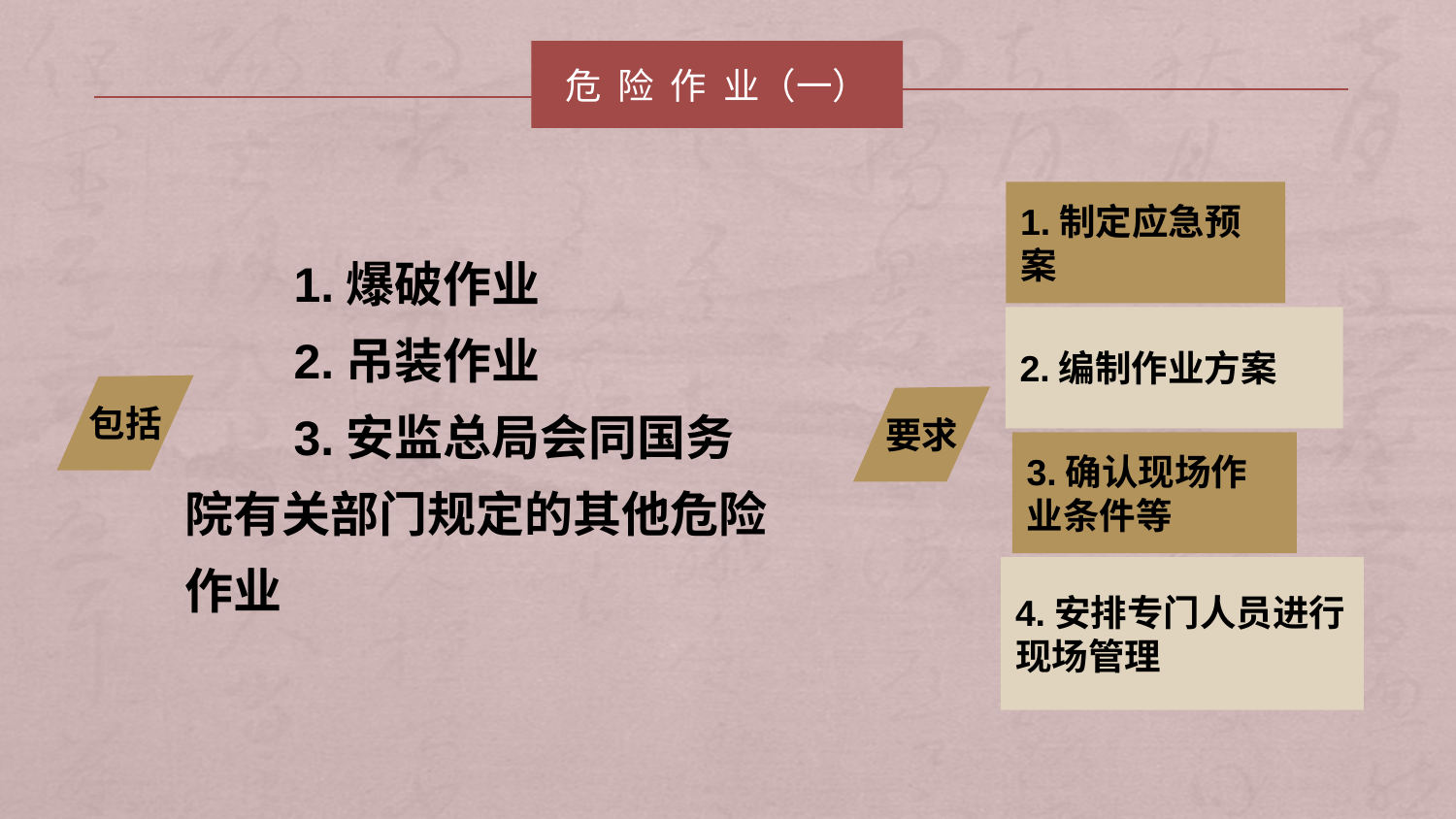

危  险  作  业（一）

1.制定应急预案

        1.爆破作业
        2.吊装作业
        3.安监总局会同国务院有关部门规定的其他危险作业

2.编制作业方案

包括
要求
3.确认现场作业条件等
4.安排专门人员进行现场管理